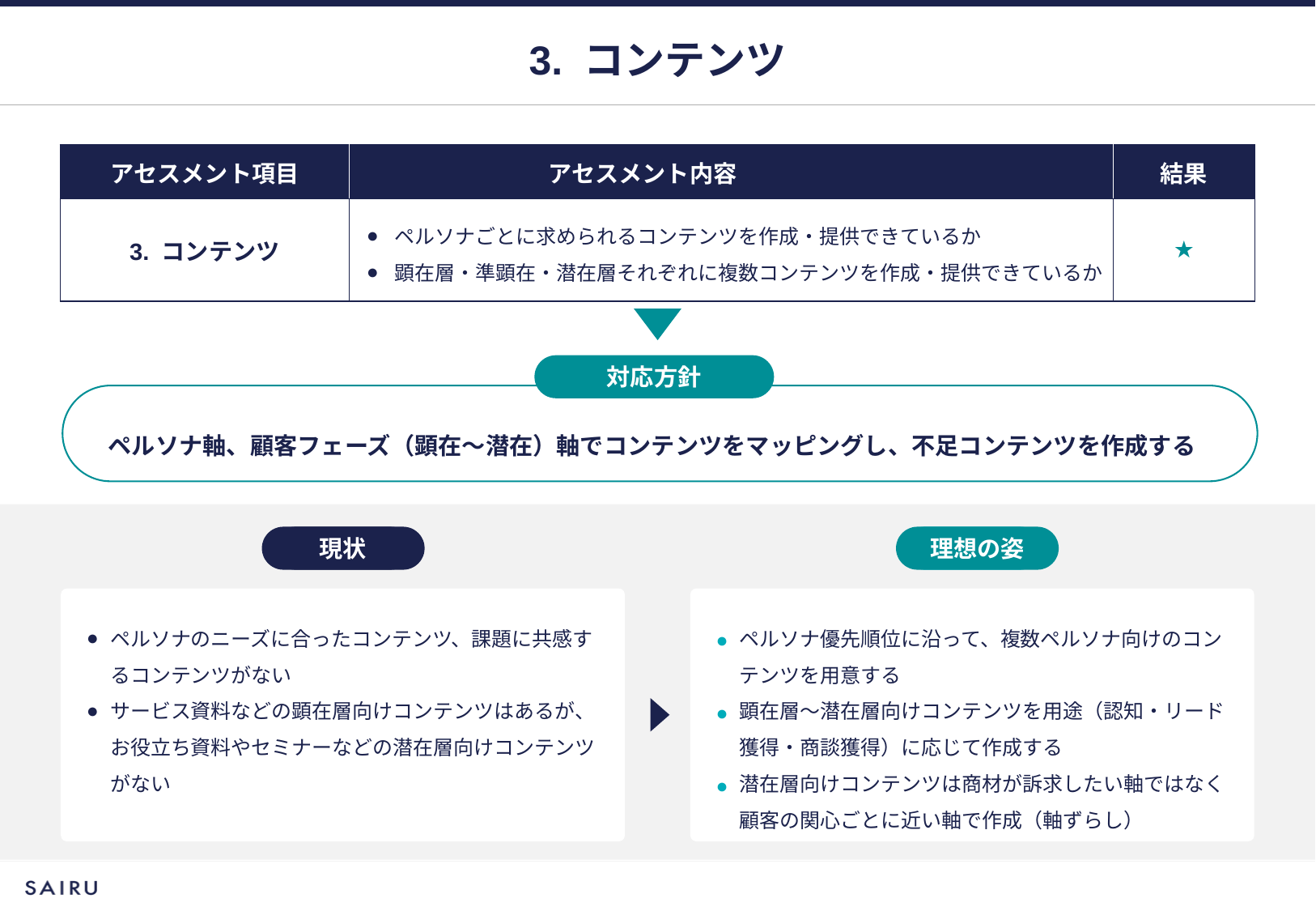

# 3. コンテンツ
| アセスメント項目 | アセスメント内容 | 結果 |
| --- | --- | --- |
| 3. コンテンツ | ペルソナごとに求められるコンテンツを作成・提供できているか 顕在層・準顕在・潜在層それぞれに複数コンテンツを作成・提供できているか | ★ |

対応方針

ペルソナ軸、顧客フェーズ（顕在～潜在）軸でコンテンツをマッピングし、不足コンテンツを作成する

現状
As Is
理想の姿
To Be
ペルソナのニーズに合ったコンテンツ、課題に共感するコンテンツがない
サービス資料などの顕在層向けコンテンツはあるが、お役立ち資料やセミナーなどの潜在層向けコンテンツがない
ペルソナ優先順位に沿って、複数ペルソナ向けのコンテンツを用意する
顕在層～潜在層向けコンテンツを用途（認知・リード獲得・商談獲得）に応じて作成する
潜在層向けコンテンツは商材が訴求したい軸ではなく顧客の関心ごとに近い軸で作成（軸ずらし）